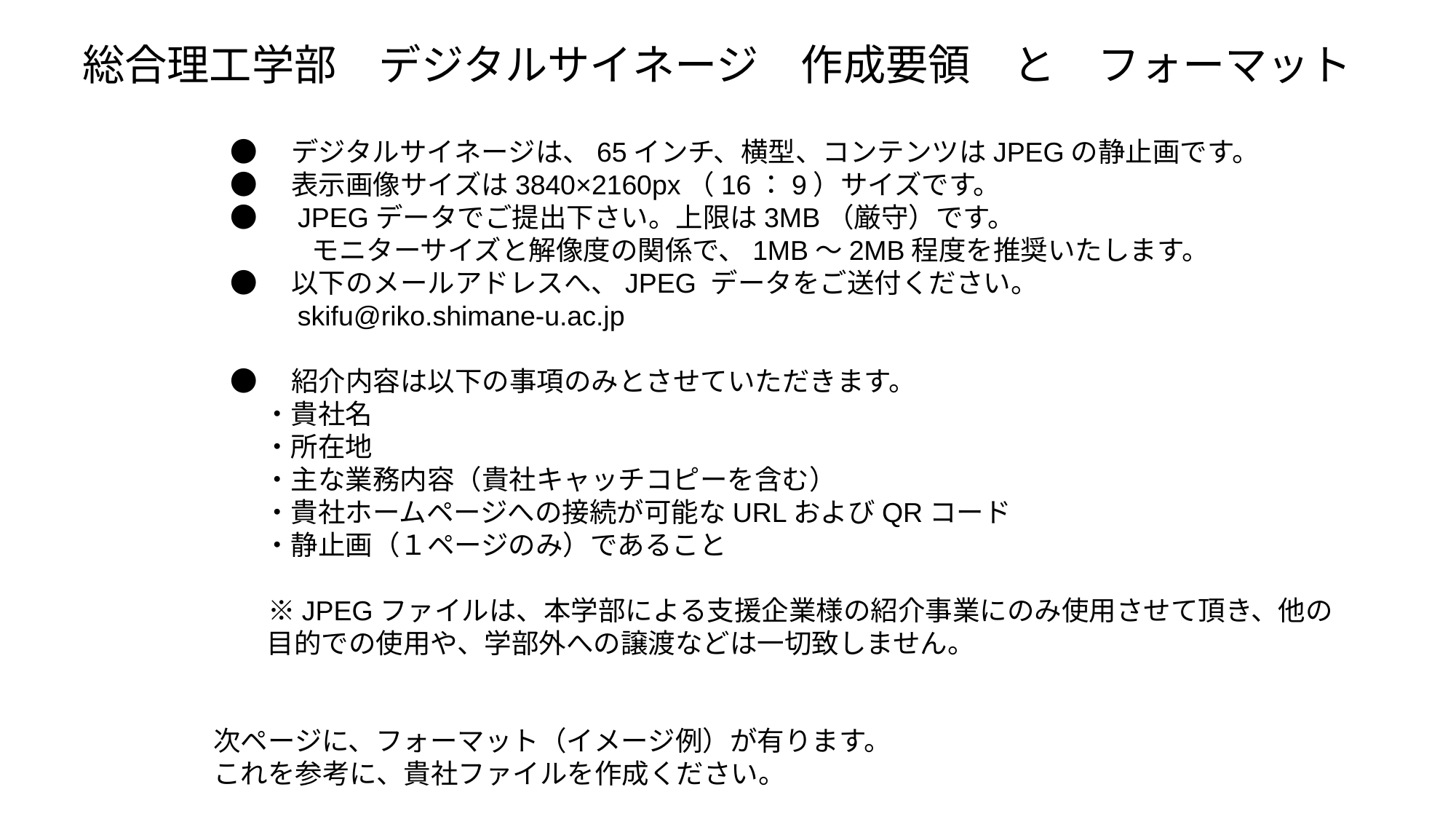

総合理工学部　デジタルサイネージ　作成要領　と　フォーマット
●　デジタルサイネージは、65インチ、横型、コンテンツはJPEGの静止画です。
●　表示画像サイズは3840×2160px（16：9）サイズです。
●　JPEGデータでご提出下さい。上限は3MB（厳守）です。
　　　モニターサイズと解像度の関係で、1MB～2MB程度を推奨いたします。
●　以下のメールアドレスへ、JPEG データをご送付ください。
　  　skifu@riko.shimane-u.ac.jp

●　紹介内容は以下の事項のみとさせていただきます。
・貴社名
・所在地
・主な業務内容（貴社キャッチコピーを含む）
・貴社ホームページへの接続が可能なURLおよびQRコード
・静止画（１ページのみ）であること

　　※JPEGファイルは、本学部による支援企業様の紹介事業にのみ使用させて頂き、他の目的での使用や、学部外への譲渡などは一切致しません。
次ページに、フォーマット（イメージ例）が有ります。
これを参考に、貴社ファイルを作成ください。